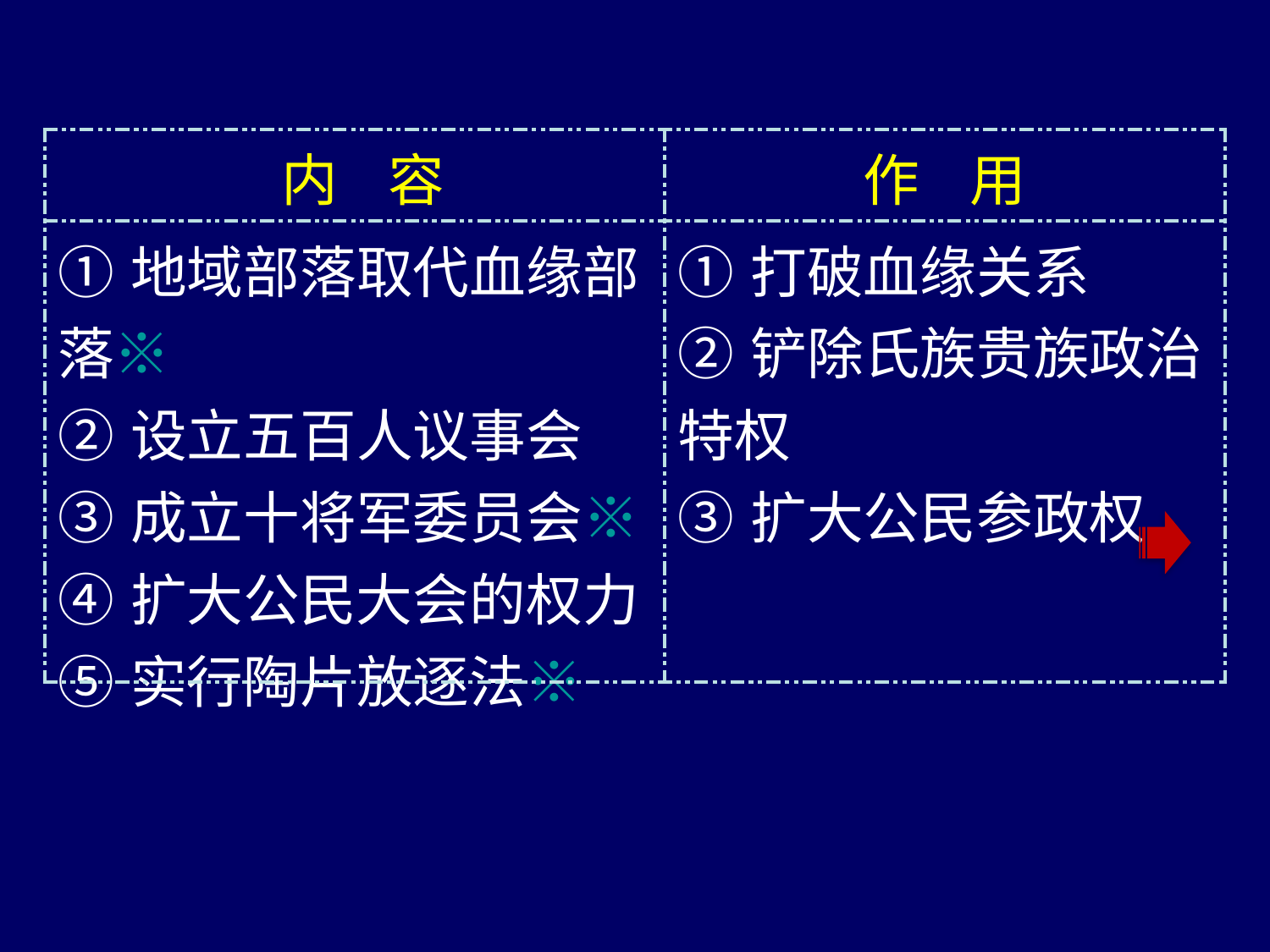

| 内 容 | 作 用 |
| --- | --- |
| ①地域部落取代血缘部落※ ②设立五百人议事会 ③成立十将军委员会※ ④扩大公民大会的权力 ⑤实行陶片放逐法※ | ①打破血缘关系 ②铲除氏族贵族政治特权 ③扩大公民参政权 |